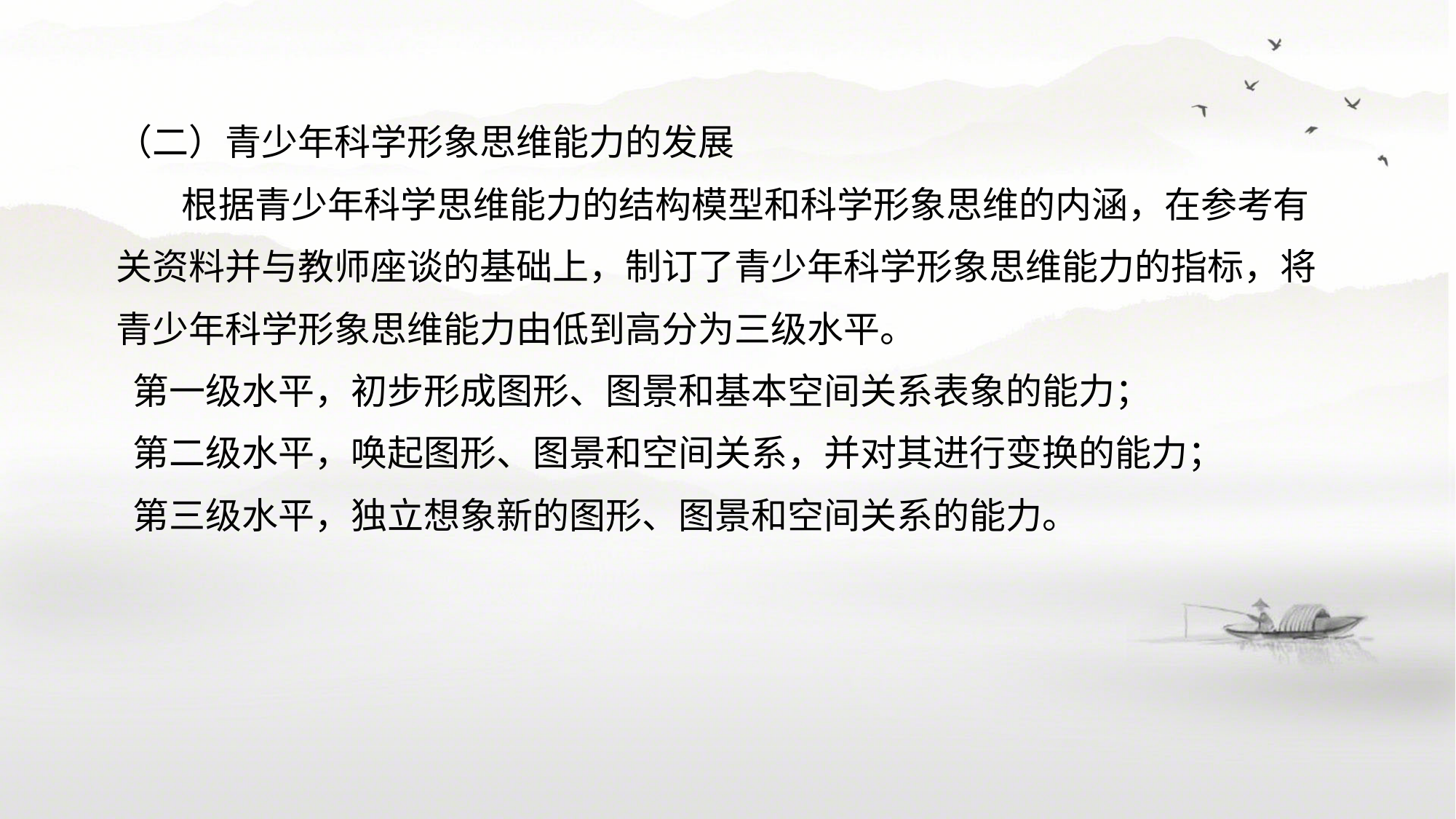

（二）青少年科学形象思维能力的发展
       根据青少年科学思维能力的结构模型和科学形象思维的内涵，在参考有关资料并与教师座谈的基础上，制订了青少年科学形象思维能力的指标，将青少年科学形象思维能力由低到高分为三级水平。
 第一级水平，初步形成图形、图景和基本空间关系表象的能力；
 第二级水平，唤起图形、图景和空间关系，并对其进行变换的能力；
 第三级水平，独立想象新的图形、图景和空间关系的能力。